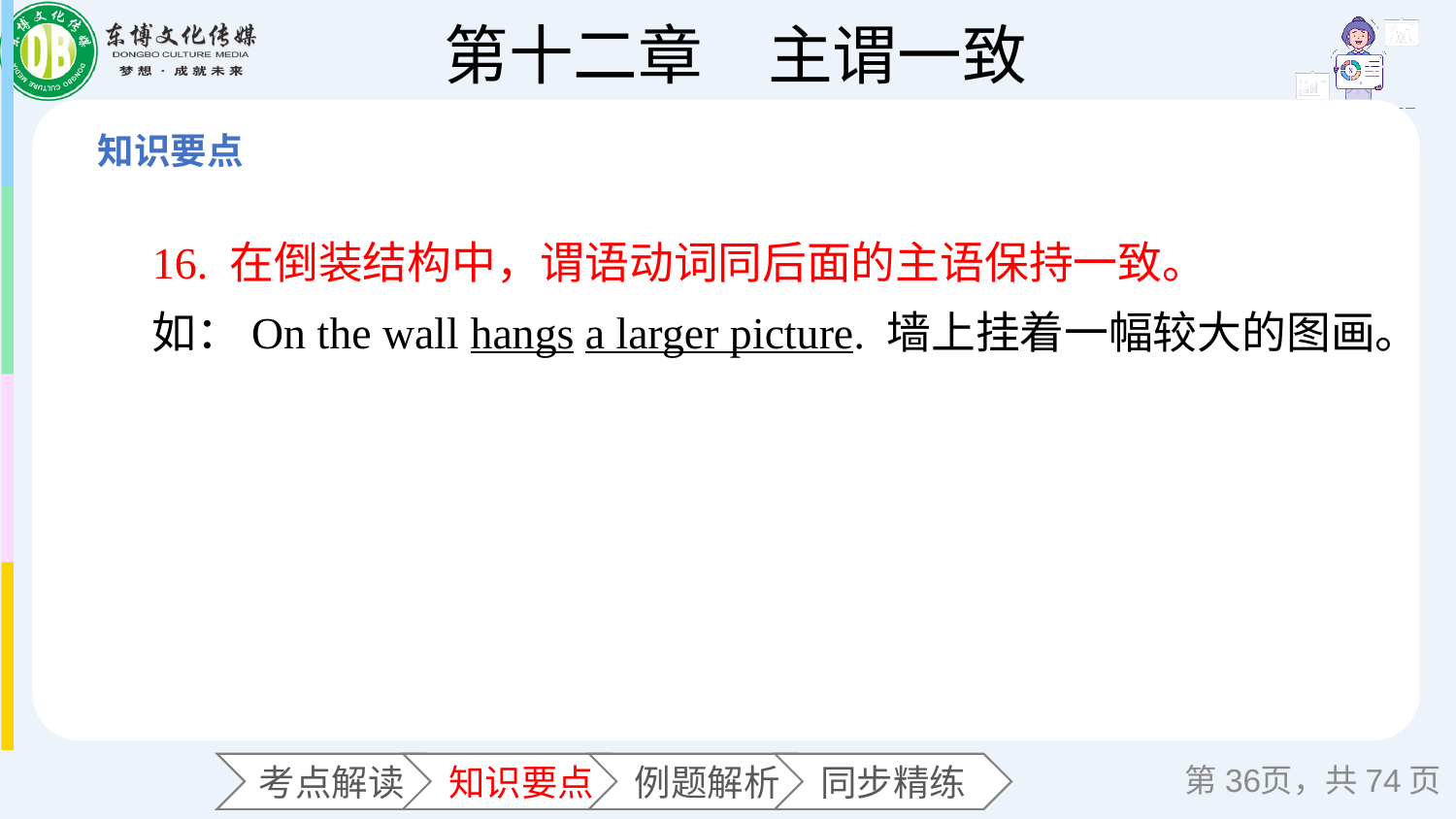

16. 在倒装结构中，谓语动词同后面的主语保持一致。
如：On the wall hangs a larger picture. 墙上挂着一幅较大的图画。
第36页，共74页